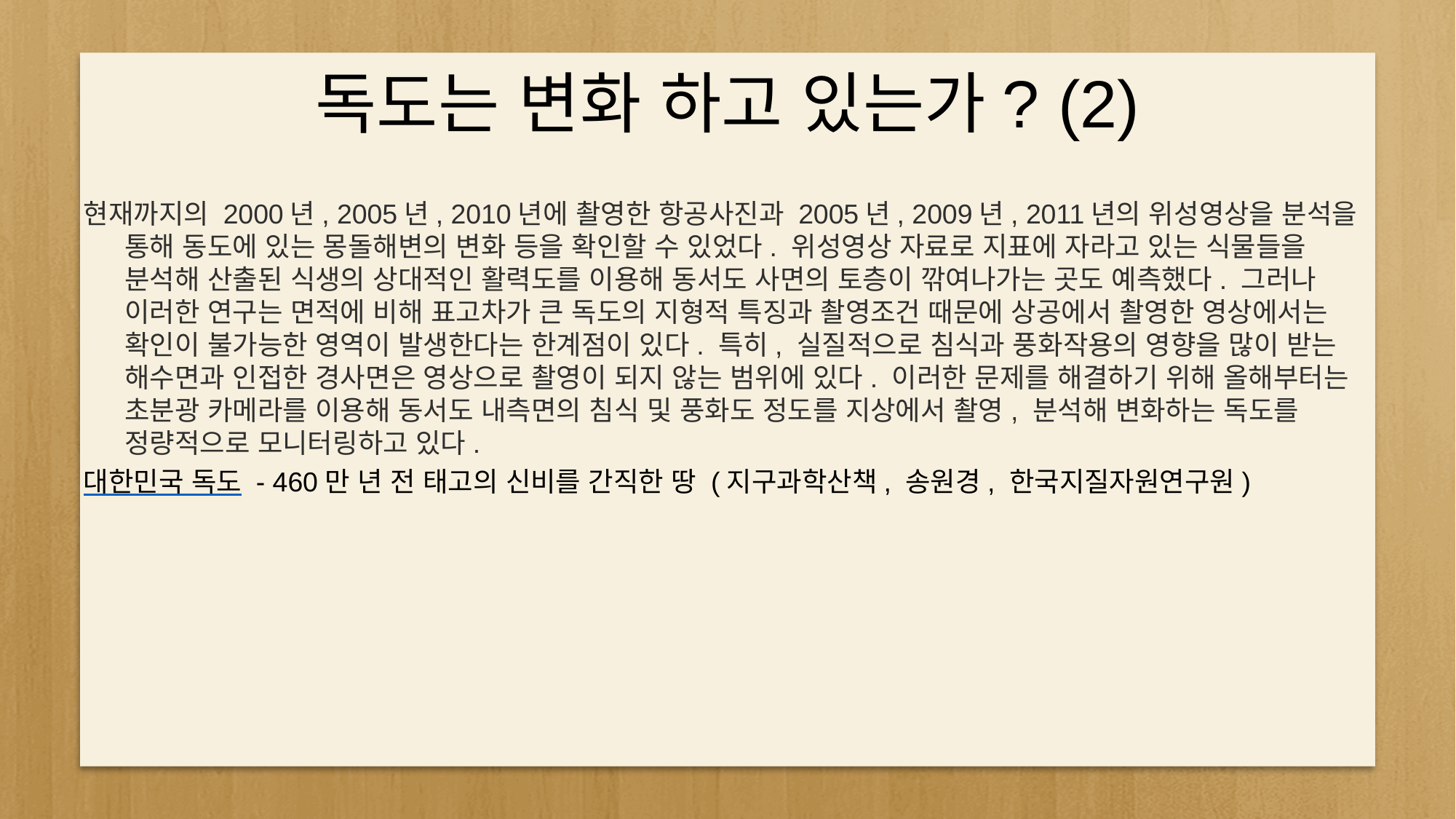

# 독도는 변화 하고 있는가? (2)
현재까지의 2000년, 2005년, 2010년에 촬영한 항공사진과 2005년, 2009년, 2011년의 위성영상을 분석을 통해 동도에 있는 몽돌해변의 변화 등을 확인할 수 있었다. 위성영상 자료로 지표에 자라고 있는 식물들을 분석해 산출된 식생의 상대적인 활력도를 이용해 동서도 사면의 토층이 깎여나가는 곳도 예측했다. 그러나 이러한 연구는 면적에 비해 표고차가 큰 독도의 지형적 특징과 촬영조건 때문에 상공에서 촬영한 영상에서는 확인이 불가능한 영역이 발생한다는 한계점이 있다. 특히, 실질적으로 침식과 풍화작용의 영향을 많이 받는 해수면과 인접한 경사면은 영상으로 촬영이 되지 않는 범위에 있다. 이러한 문제를 해결하기 위해 올해부터는 초분광 카메라를 이용해 동서도 내측면의 침식 및 풍화도 정도를 지상에서 촬영, 분석해 변화하는 독도를 정량적으로 모니터링하고 있다.
대한민국 독도 - 460만 년 전 태고의 신비를 간직한 땅 (지구과학산책, 송원경, 한국지질자원연구원)